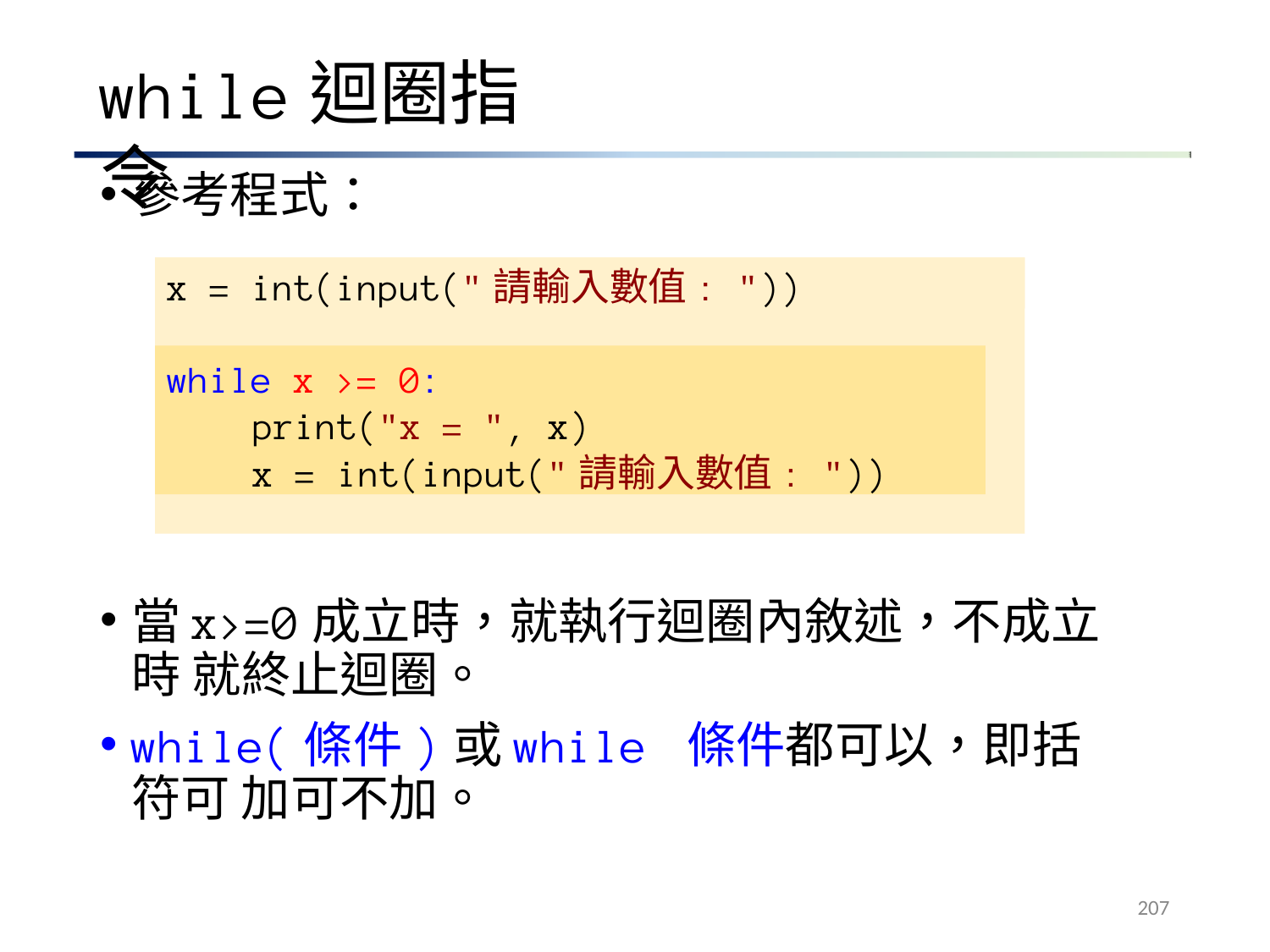

# while迴圈指令
參考程式：

x = int(input("請輸入數值: "))
while x >= 0:
print("x = ", x)
x = int(input("請輸入數值: "))
當x>=0成立時，就執行迴圈內敘述，不成立時 就終止迴圈。
while(條件)或while 條件都可以，即括符可 加可不加。
207